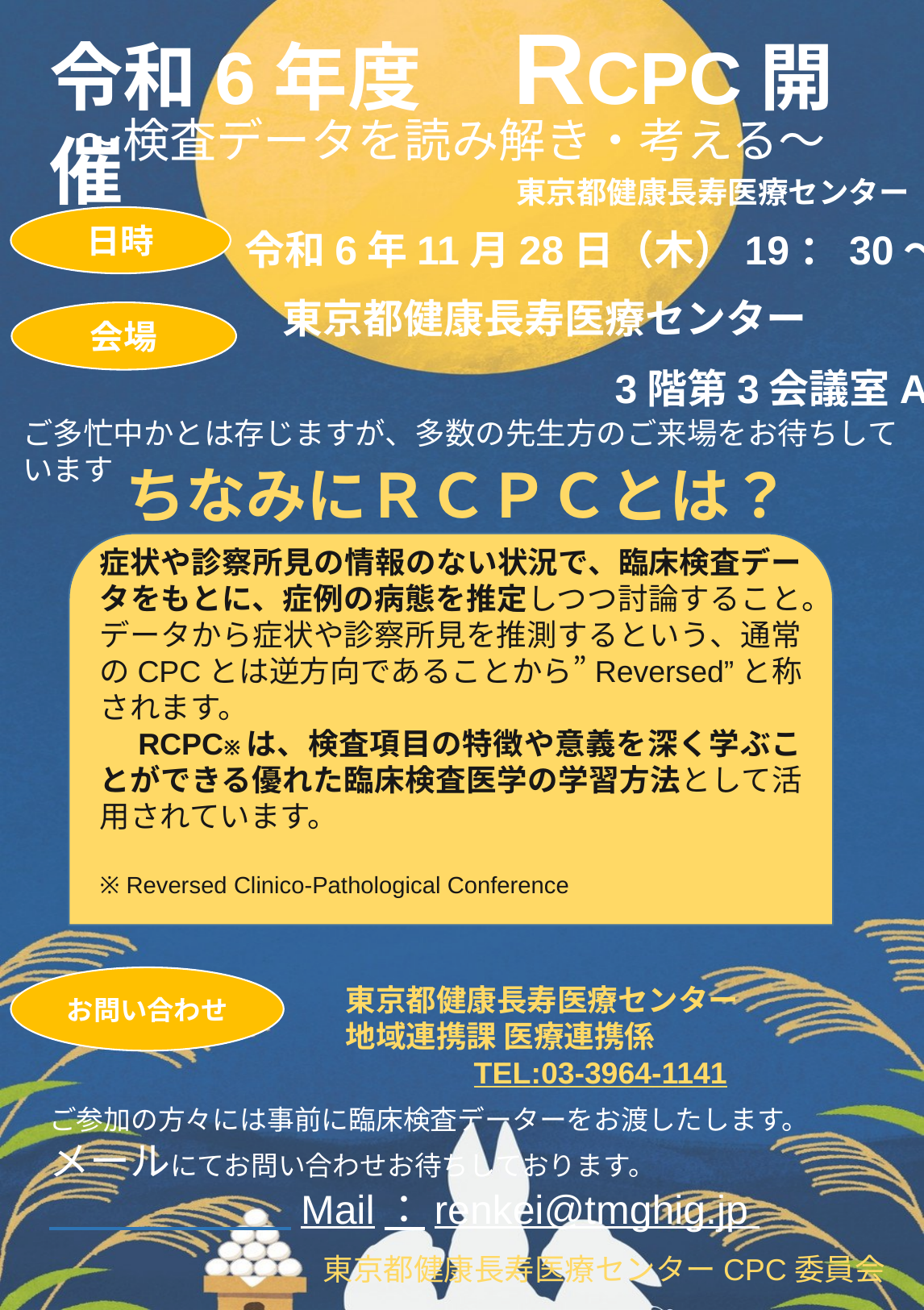

令和6年度　RCPC開催

東京都健康長寿医療センター
～検査データを読み解き・考える～
日時

令和6年11月28日（木）19：30～
東京都健康長寿医療センター

　　　　　　　　3階第3会議室AB
会場
ご多忙中かとは存じますが、多数の先生方のご来場をお待ちしています
ちなみにＲＣＰＣとは？
症状や診察所見の情報のない状況で、臨床検査データをもとに、症例の病態を推定しつつ討論すること。
データから症状や診察所見を推測するという、通常のCPCとは逆方向であることから”Reversed”と称されます。
　RCPC※は、検査項目の特徴や意義を深く学ぶことができる優れた臨床検査医学の学習方法として活用されています。

※ Reversed Clinico-Pathological Conference

お問い合わせ
東京都健康長寿医療センター
地域連携課 医療連携係
　　　　TEL:03-3964-1141

ご参加の方々には事前に臨床検査データーをお渡したします。メールにてお問い合わせお待ちしております。
　　　　　　Mail：renkei@tmghig.jp

東京都健康長寿医療センターCPC委員会